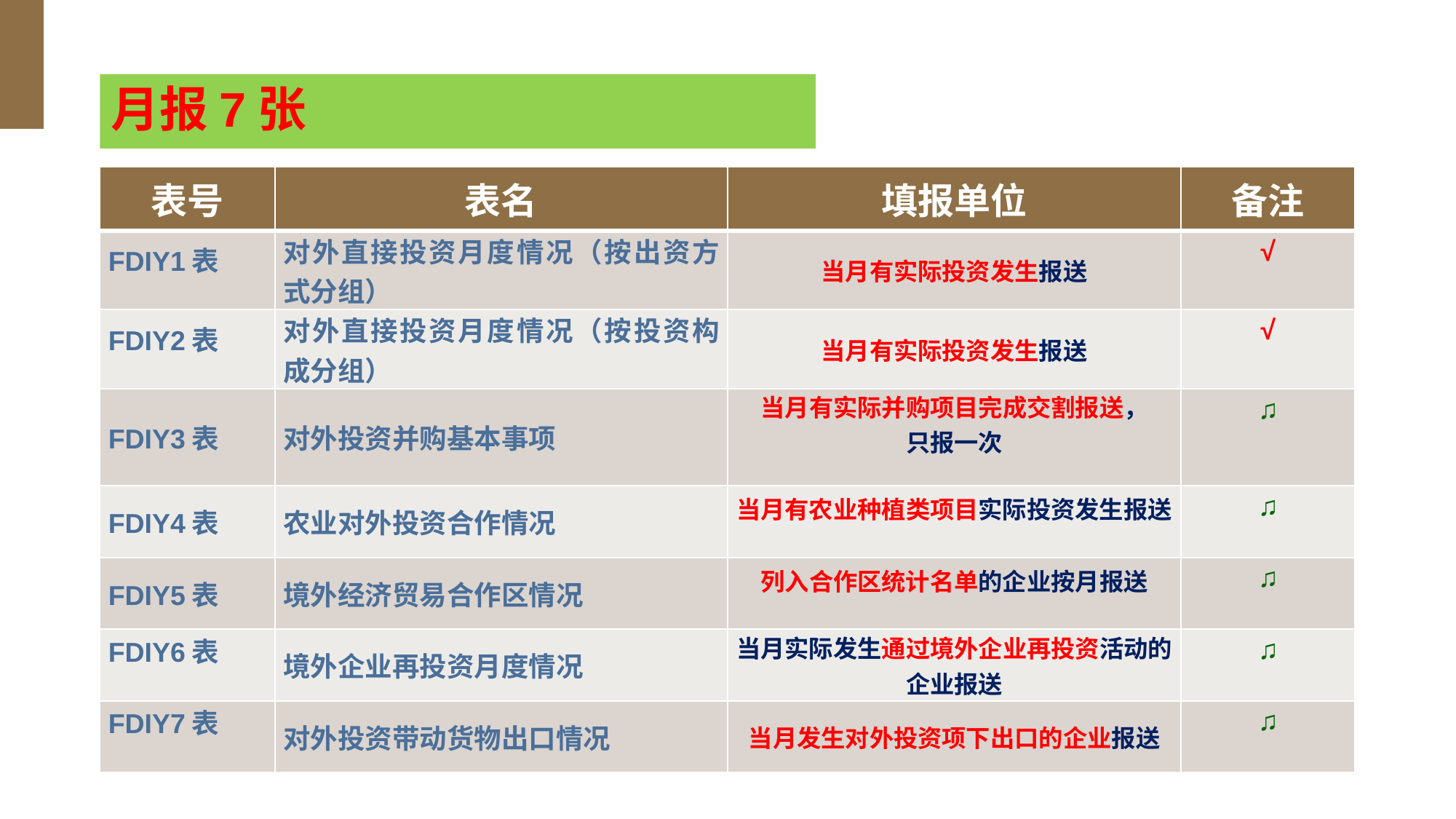

# 月报7张
| 表号 | 表名 | 填报单位 | 备注 |
| --- | --- | --- | --- |
| FDIY1表 | 对外直接投资月度情况（按出资方式分组） | 当月有实际投资发生报送 | √ |
| FDIY2表 | 对外直接投资月度情况（按投资构成分组） | 当月有实际投资发生报送 | √ |
| FDIY3表 | 对外投资并购基本事项 | 当月有实际并购项目完成交割报送， 只报一次 | ♫ |
| FDIY4表 | 农业对外投资合作情况 | 当月有农业种植类项目实际投资发生报送 | ♫ |
| FDIY5表 | 境外经济贸易合作区情况 | 列入合作区统计名单的企业按月报送 | ♫ |
| FDIY6表 | 境外企业再投资月度情况 | 当月实际发生通过境外企业再投资活动的企业报送 | ♫ |
| FDIY7表 | 对外投资带动货物出口情况 | 当月发生对外投资项下出口的企业报送 | ♫ |